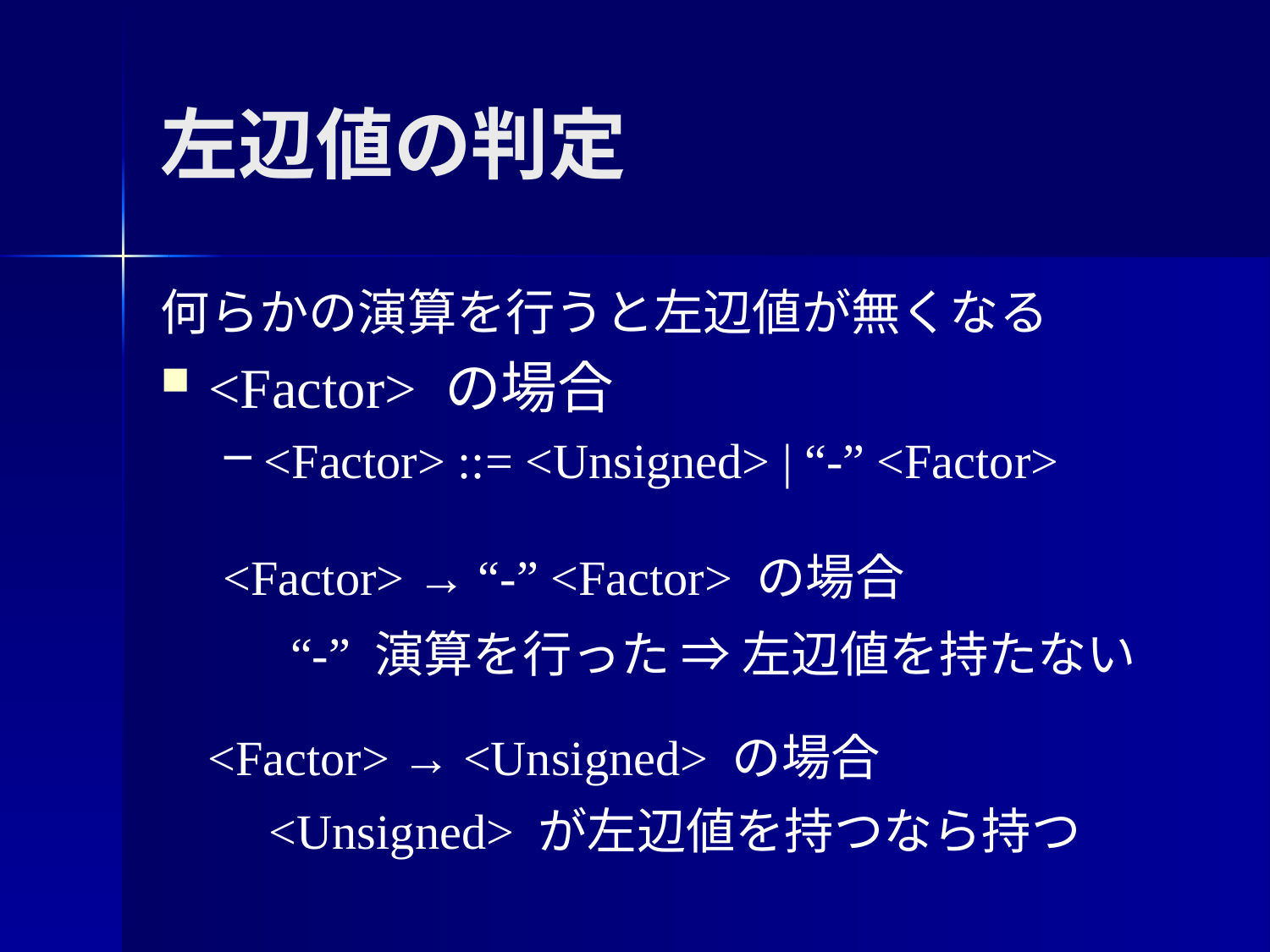

左辺値の判定
何らかの演算を行うと左辺値が無くなる
<Factor> の場合
<Factor> ::= <Unsigned> | “-” <Factor>
<Factor> → “-” <Factor> の場合
“-” 演算を行った ⇒ 左辺値を持たない
<Factor> → <Unsigned> の場合
<Unsigned> が左辺値を持つなら持つ